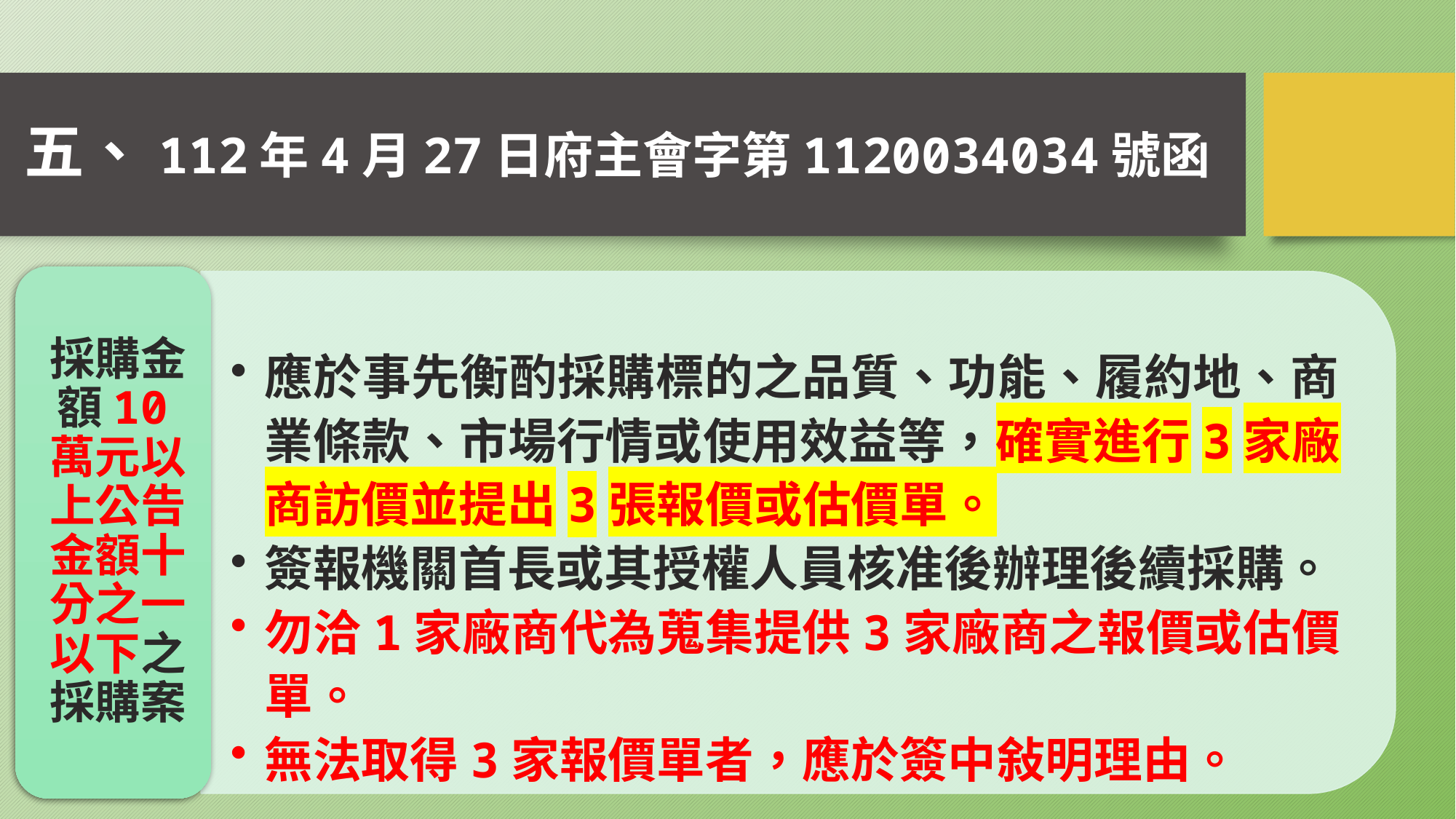

# 五、112年4月27日府主會字第1120034034號函

應於事先衡酌採購標的之品質、功能、履約地、商業條款、市場行情或使用效益等，確實進行3家廠商訪價並提出3張報價或估價單。
簽報機關首長或其授權人員核准後辦理後續採購。
勿洽1家廠商代為蒐集提供3家廠商之報價或估價單。
無法取得3家報價單者，應於簽中敍明理由。
採購金額10萬元以上公告金額十分之一以下之採購案